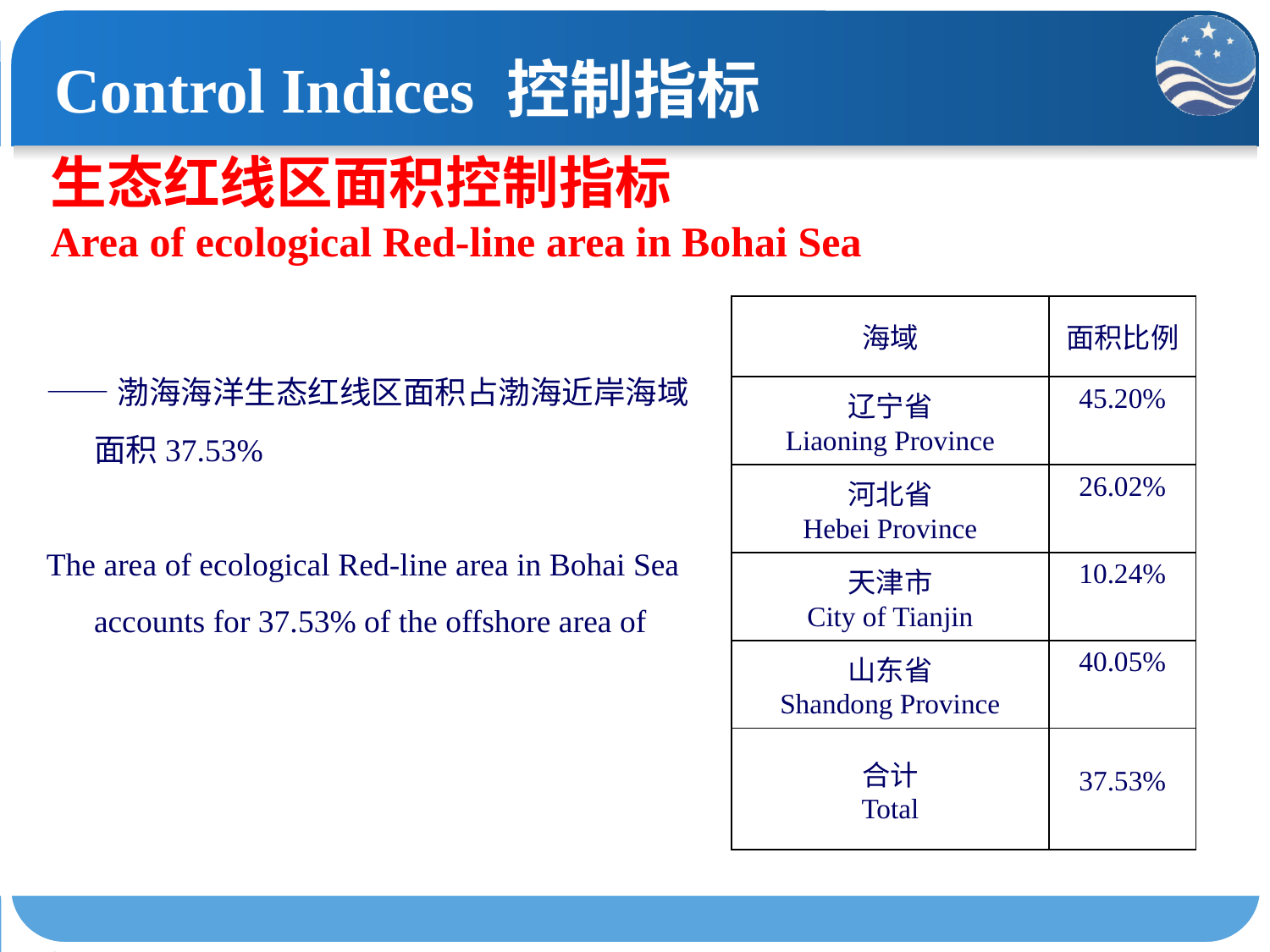

Control Indices 控制指标
# 生态红线区面积控制指标 Area of ecological Red-line area in Bohai Sea
| 海域 | 面积比例 |
| --- | --- |
| 辽宁省 Liaoning Province | 45.20% |
| 河北省 Hebei Province | 26.02% |
| 天津市 City of Tianjin | 10.24% |
| 山东省 Shandong Province | 40.05% |
| 合计 Total | 37.53% |

——渤海海洋生态红线区面积占渤海近岸海域面积37.53%

The area of ecological Red-line area in Bohai Sea accounts for 37.53% of the offshore area of